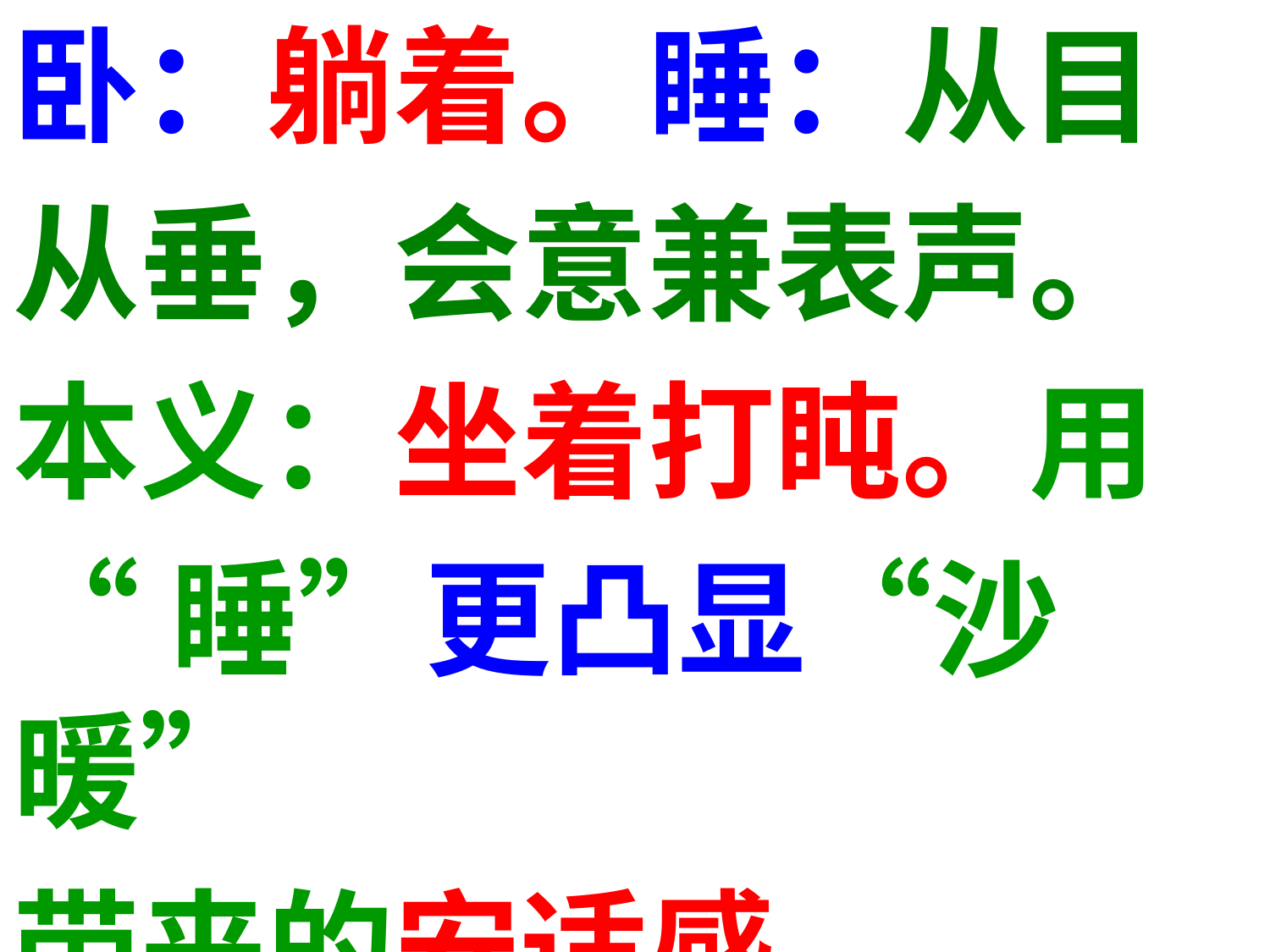

卧：躺着。睡：从目
从垂，会意兼表声。
本义：坐着打盹。用
“睡”更凸显“沙暖”
带来的安适感。